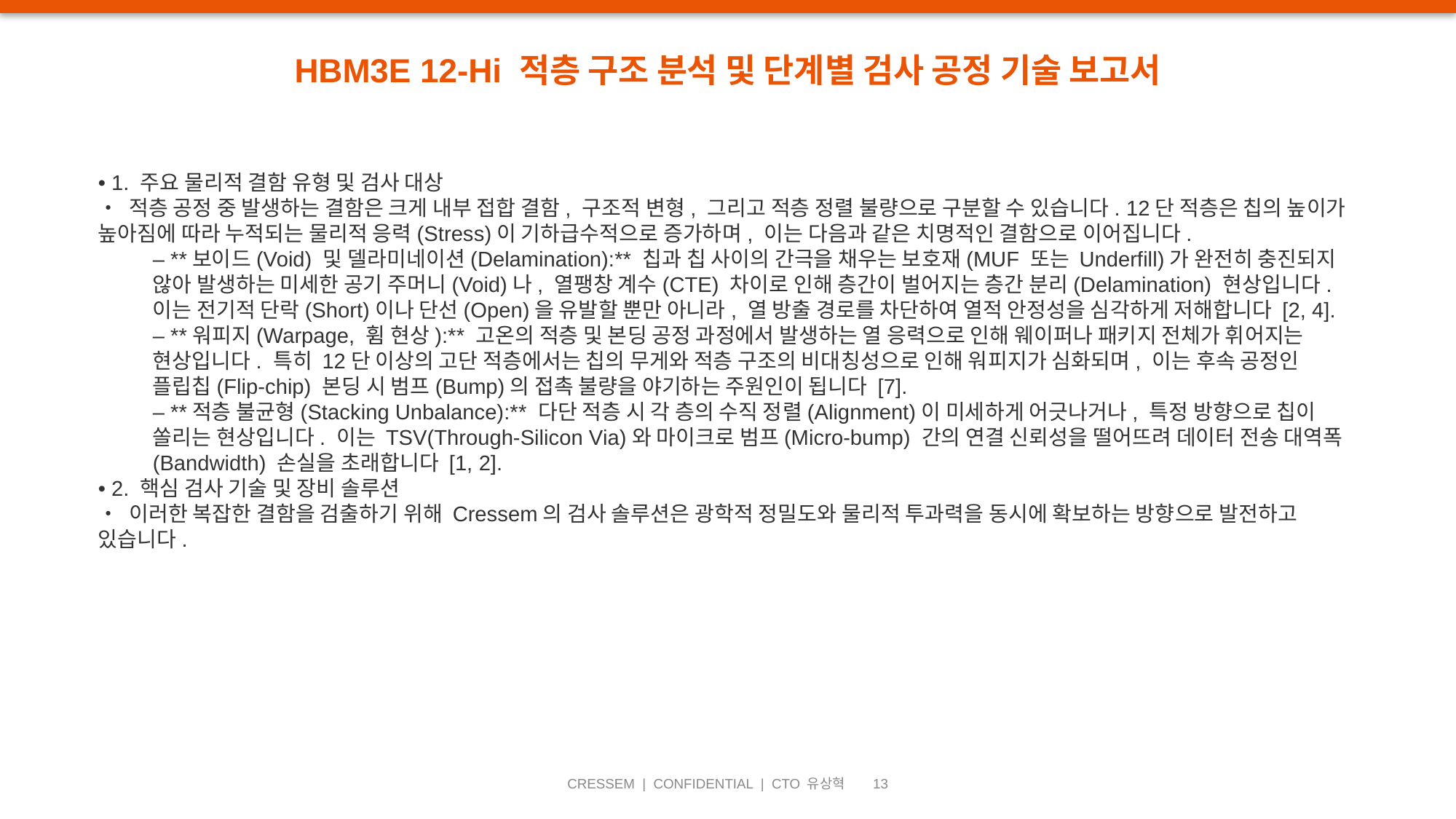

HBM3E 12-Hi 적층 구조 분석 및 단계별 검사 공정 기술 보고서
• 1. 주요 물리적 결함 유형 및 검사 대상
• 적층 공정 중 발생하는 결함은 크게 내부 접합 결함, 구조적 변형, 그리고 적층 정렬 불량으로 구분할 수 있습니다. 12단 적층은 칩의 높이가 높아짐에 따라 누적되는 물리적 응력(Stress)이 기하급수적으로 증가하며, 이는 다음과 같은 치명적인 결함으로 이어집니다.
– **보이드(Void) 및 델라미네이션(Delamination):** 칩과 칩 사이의 간극을 채우는 보호재(MUF 또는 Underfill)가 완전히 충진되지 않아 발생하는 미세한 공기 주머니(Void)나, 열팽창 계수(CTE) 차이로 인해 층간이 벌어지는 층간 분리(Delamination) 현상입니다. 이는 전기적 단락(Short)이나 단선(Open)을 유발할 뿐만 아니라, 열 방출 경로를 차단하여 열적 안정성을 심각하게 저해합니다 [2, 4].
– **워피지(Warpage, 휨 현상):** 고온의 적층 및 본딩 공정 과정에서 발생하는 열 응력으로 인해 웨이퍼나 패키지 전체가 휘어지는 현상입니다. 특히 12단 이상의 고단 적층에서는 칩의 무게와 적층 구조의 비대칭성으로 인해 워피지가 심화되며, 이는 후속 공정인 플립칩(Flip-chip) 본딩 시 범프(Bump)의 접촉 불량을 야기하는 주원인이 됩니다 [7].
– **적층 불균형(Stacking Unbalance):** 다단 적층 시 각 층의 수직 정렬(Alignment)이 미세하게 어긋나거나, 특정 방향으로 칩이 쏠리는 현상입니다. 이는 TSV(Through-Silicon Via)와 마이크로 범프(Micro-bump) 간의 연결 신뢰성을 떨어뜨려 데이터 전송 대역폭(Bandwidth) 손실을 초래합니다 [1, 2].
• 2. 핵심 검사 기술 및 장비 솔루션
• 이러한 복잡한 결함을 검출하기 위해 Cressem의 검사 솔루션은 광학적 정밀도와 물리적 투과력을 동시에 확보하는 방향으로 발전하고 있습니다.
CRESSEM  |  CONFIDENTIAL  |  CTO 유상혁        13